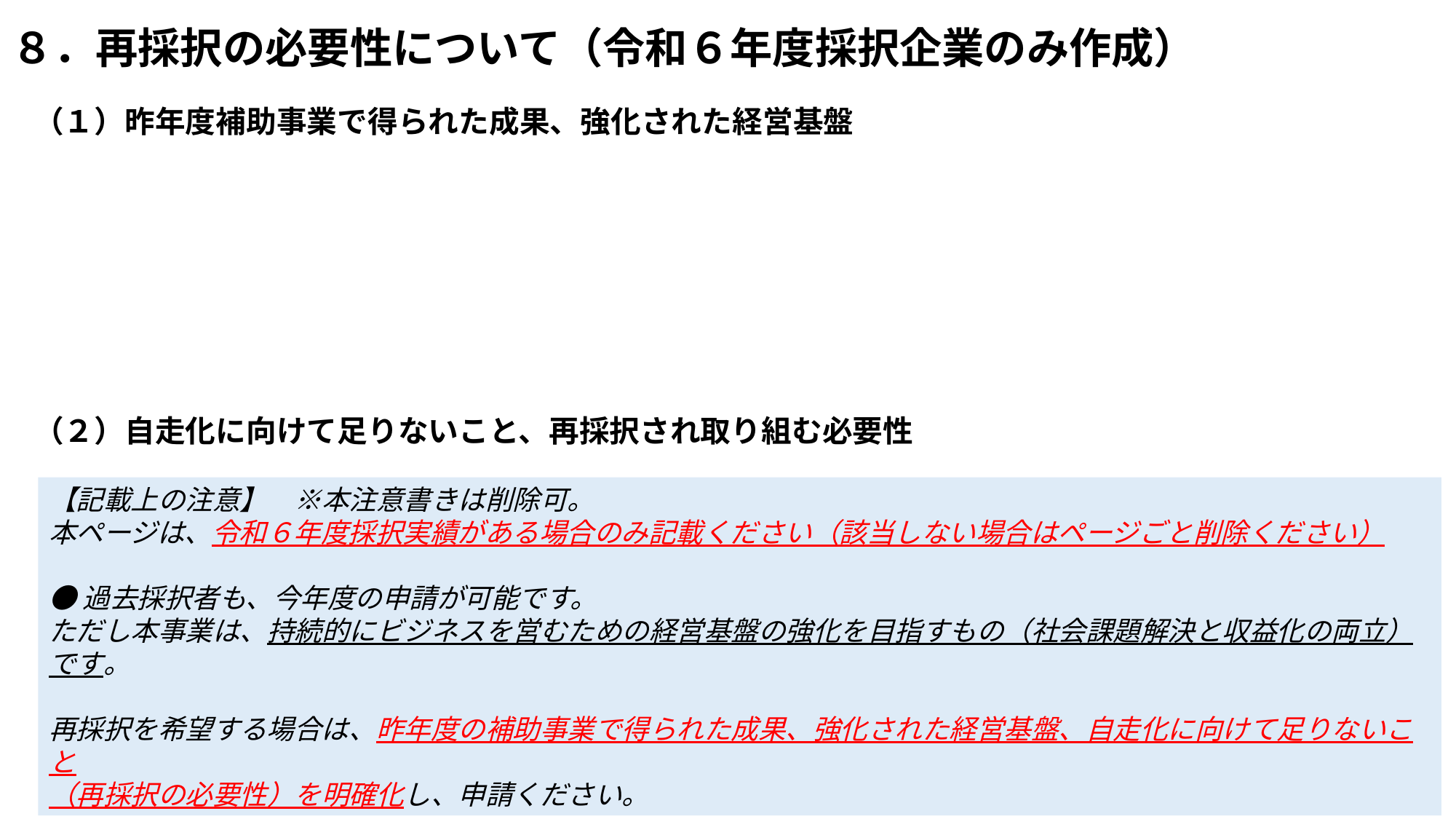

# ８．再採択の必要性について（令和６年度採択企業のみ作成）
（１）昨年度補助事業で得られた成果、強化された経営基盤
（２）自走化に向けて足りないこと、再採択され取り組む必要性
【記載上の注意】　※本注意書きは削除可。
本ページは、令和６年度採択実績がある場合のみ記載ください（該当しない場合はページごと削除ください）

●過去採択者も、今年度の申請が可能です。
ただし本事業は、持続的にビジネスを営むための経営基盤の強化を目指すもの（社会課題解決と収益化の両立）です。

再採択を希望する場合は、昨年度の補助事業で得られた成果、強化された経営基盤、自走化に向けて足りないこと
（再採択の必要性）を明確化し、申請ください。